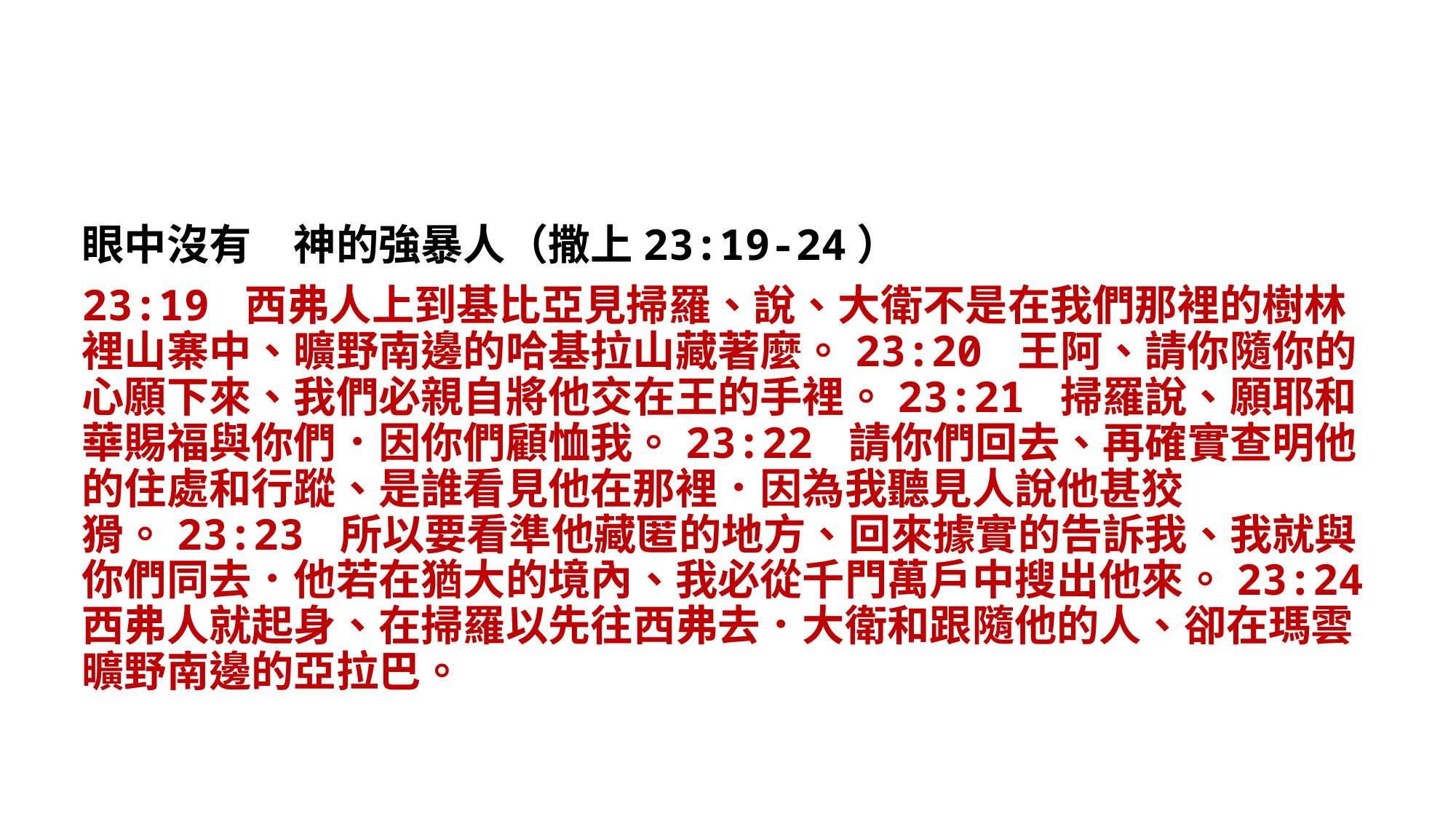

眼中沒有　神的強暴人（撒上23:19-24）
23:19 西弗人上到基比亞見掃羅、說、大衛不是在我們那裡的樹林裡山寨中、曠野南邊的哈基拉山藏著麼。23:20 王阿、請你隨你的心願下來、我們必親自將他交在王的手裡。23:21 掃羅說、願耶和華賜福與你們．因你們顧恤我。23:22 請你們回去、再確實查明他的住處和行蹤、是誰看見他在那裡．因為我聽見人說他甚狡猾。23:23 所以要看準他藏匿的地方、回來據實的告訴我、我就與你們同去．他若在猶大的境內、我必從千門萬戶中搜出他來。23:24 西弗人就起身、在掃羅以先往西弗去．大衛和跟隨他的人、卻在瑪雲曠野南邊的亞拉巴。